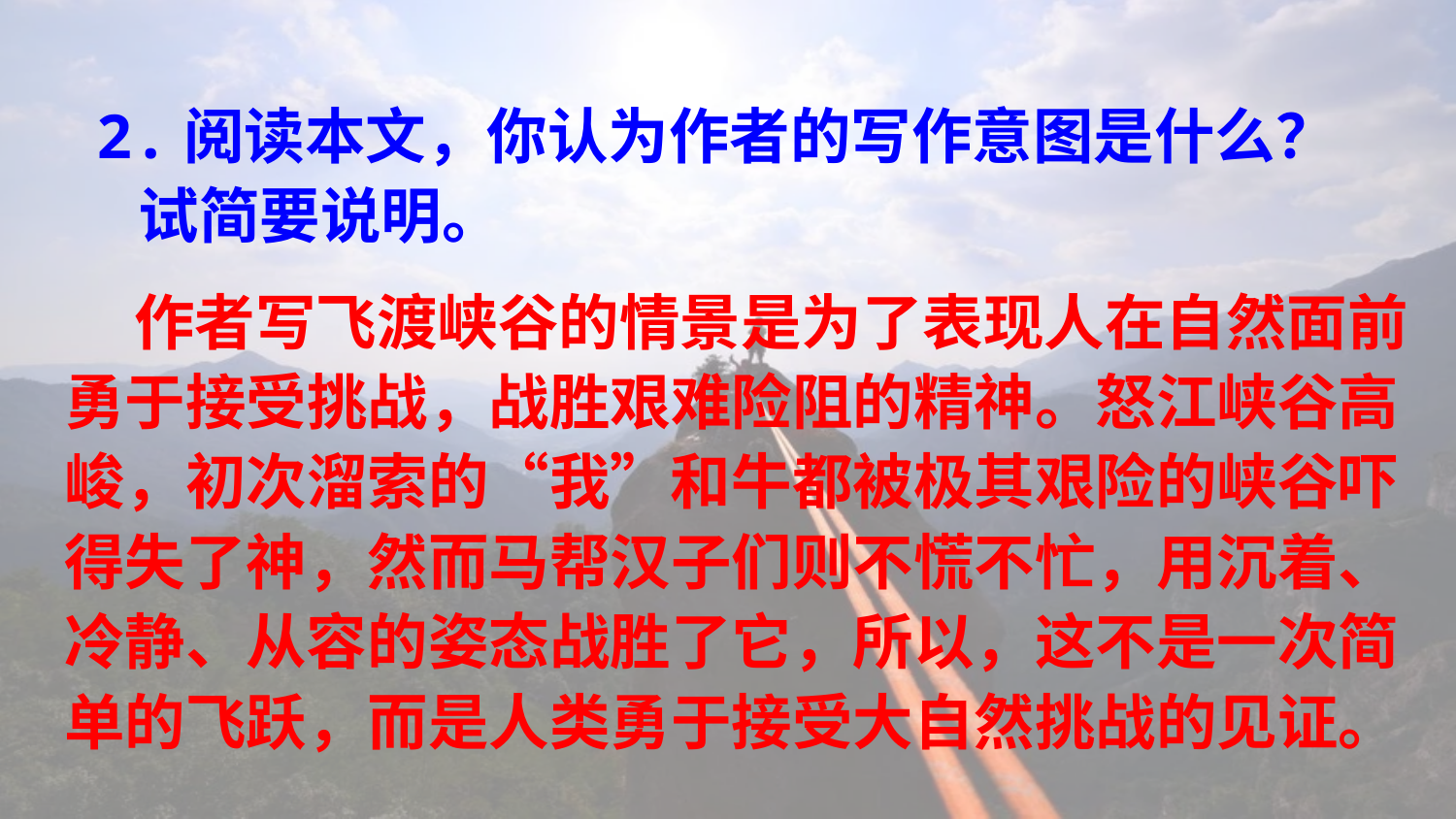

2.阅读本文，你认为作者的写作意图是什么？
  试简要说明。
    作者写飞渡峡谷的情景是为了表现人在自然面前勇于接受挑战，战胜艰难险阻的精神。怒江峡谷高峻，初次溜索的“我”和牛都被极其艰险的峡谷吓得失了神，然而马帮汉子们则不慌不忙，用沉着、冷静、从容的姿态战胜了它，所以，这不是一次简单的飞跃，而是人类勇于接受大自然挑战的见证。